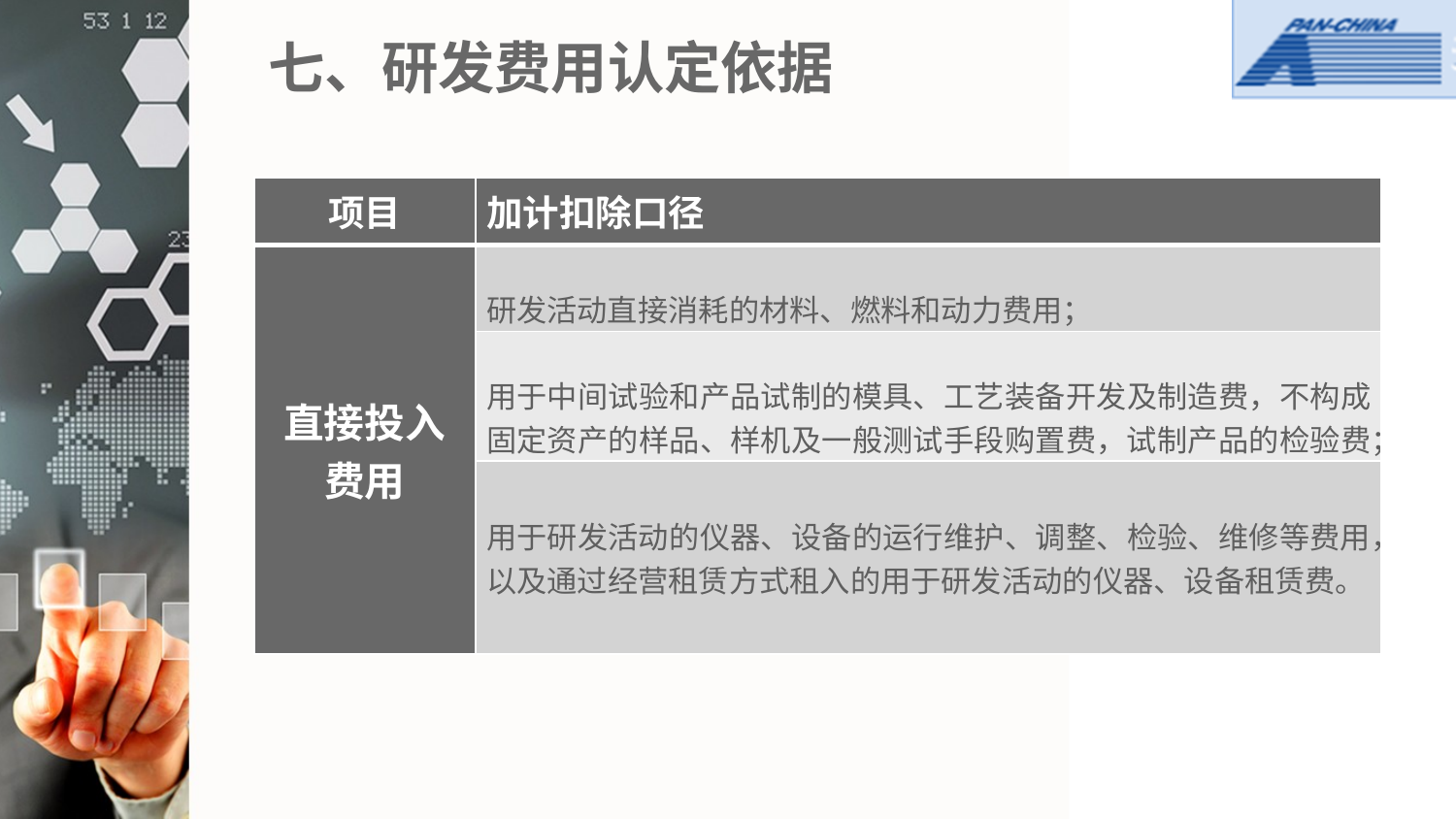

# 七、研发费用认定依据
| 项目 | 加计扣除口径 |
| --- | --- |
| 直接投入费用 | 研发活动直接消耗的材料、燃料和动力费用； |
|  | 用于中间试验和产品试制的模具、工艺装备开发及制造费，不构成固定资产的样品、样机及一般测试手段购置费，试制产品的检验费； |
|  | 用于研发活动的仪器、设备的运行维护、调整、检验、维修等费用，以及通过经营租赁方式租入的用于研发活动的仪器、设备租赁费。 |